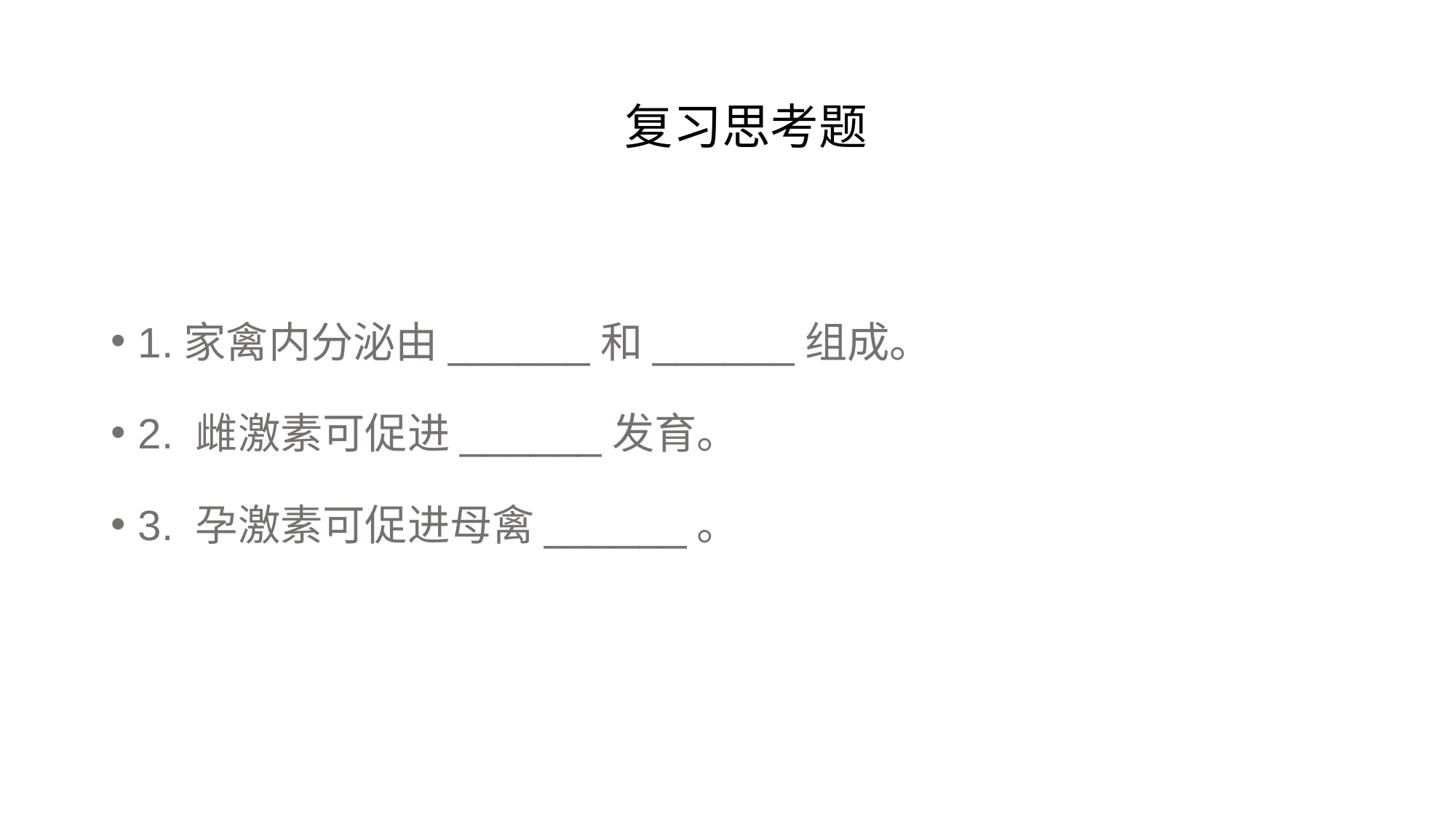

# 复习思考题

1.家禽内分泌由______和______组成。
2. 雌激素可促进______发育。
3. 孕激素可促进母禽______。